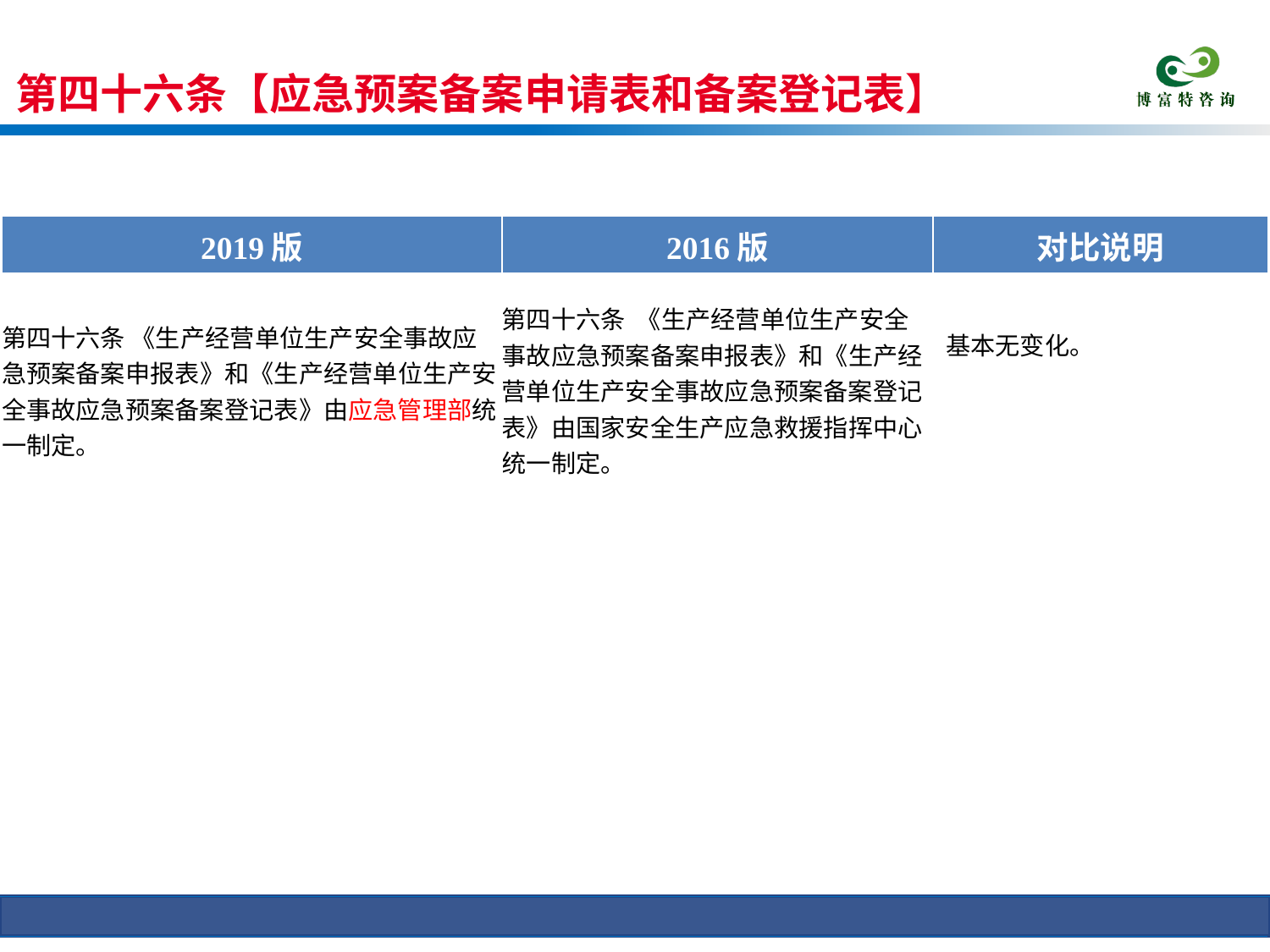

第四十六条【应急预案备案申请表和备案登记表】
条文对比
| 2019版 | 2016版 | 对比说明 |
| --- | --- | --- |
| 第四十六条 《生产经营单位生产安全事故应急预案备案申报表》和《生产经营单位生产安全事故应急预案备案登记表》由应急管理部统一制定。 | 第四十六条 《生产经营单位生产安全事故应急预案备案申报表》和《生产经营单位生产安全事故应急预案备案登记表》由国家安全生产应急救援指挥中心统一制定。 | 基本无变化。 |